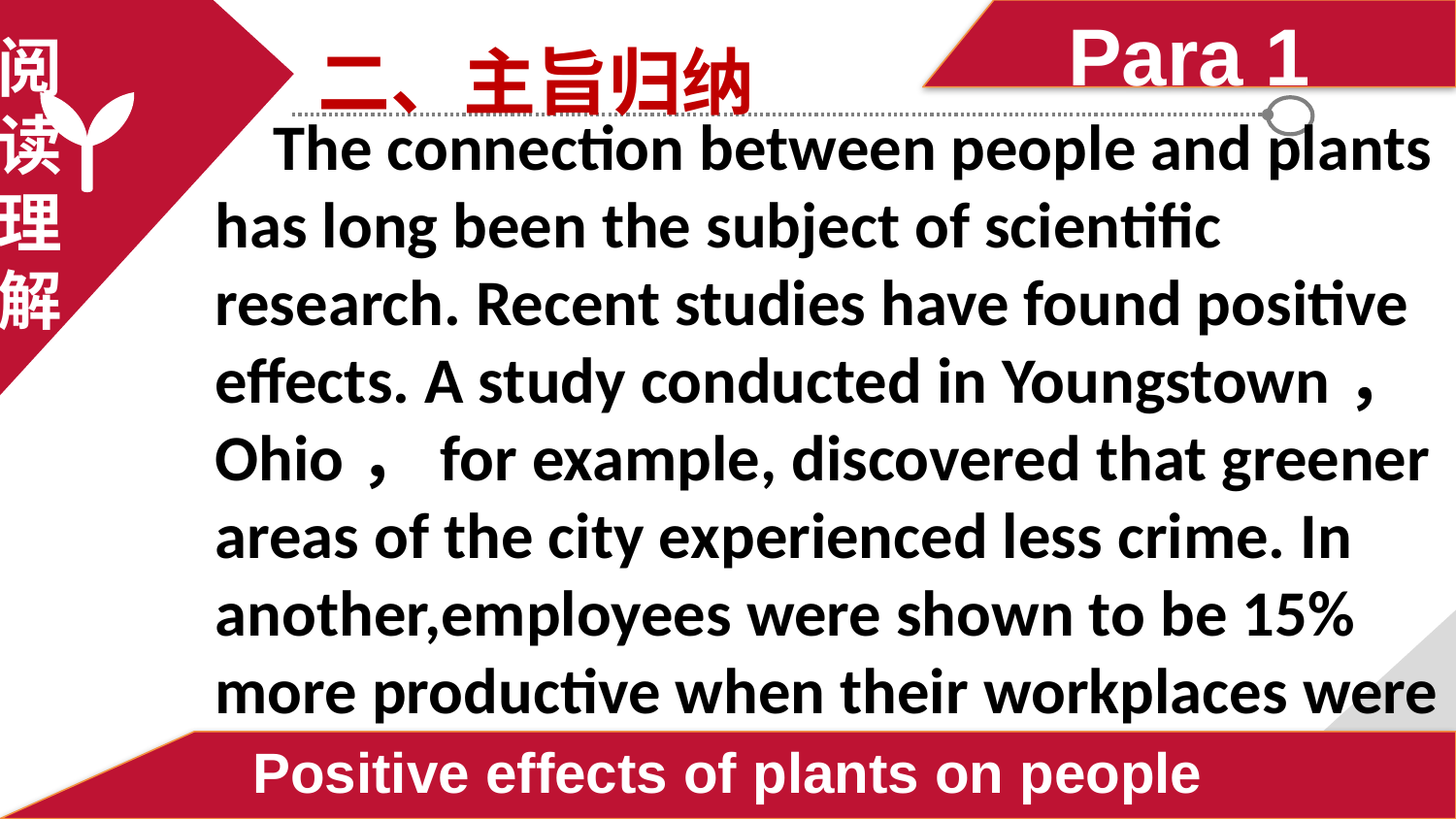

Para 1
二、主旨归纳
阅
读
理
解

    The connection between people and plants has long been the subject of scientific research. Recent studies have found positive effects. A study conducted in Youngstown，Ohio，for example, discovered that greener areas of the city experienced less crime. In another,employees were shown to be 15% more productive when their workplaces were decorated with houseplants.
Positive effects of plants on people